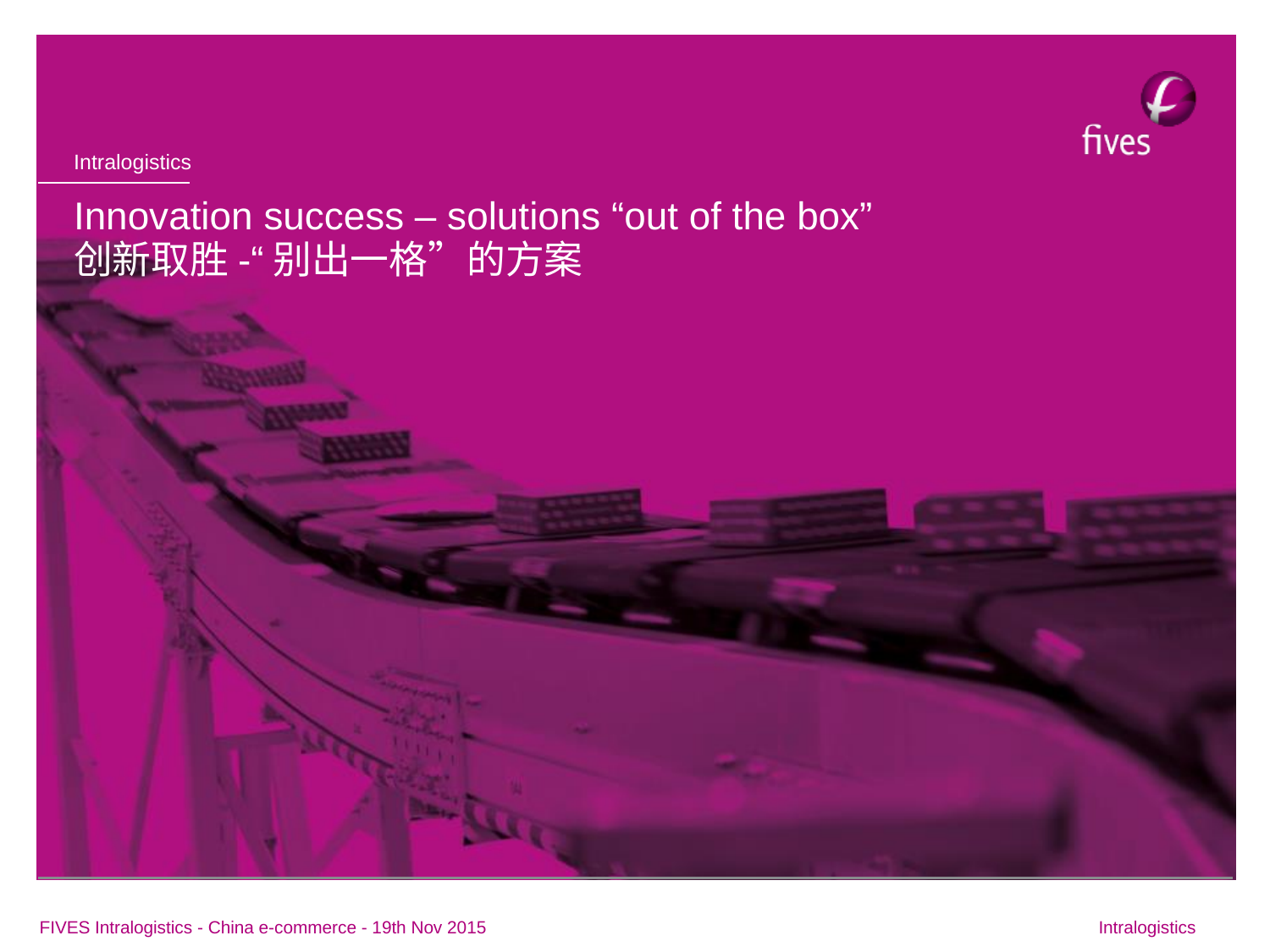

# Innovation success – solutions “out of the box” 创新取胜-“别出一格”的方案

FIVES Intralogistics - China e-commerce - 19th Nov 2015